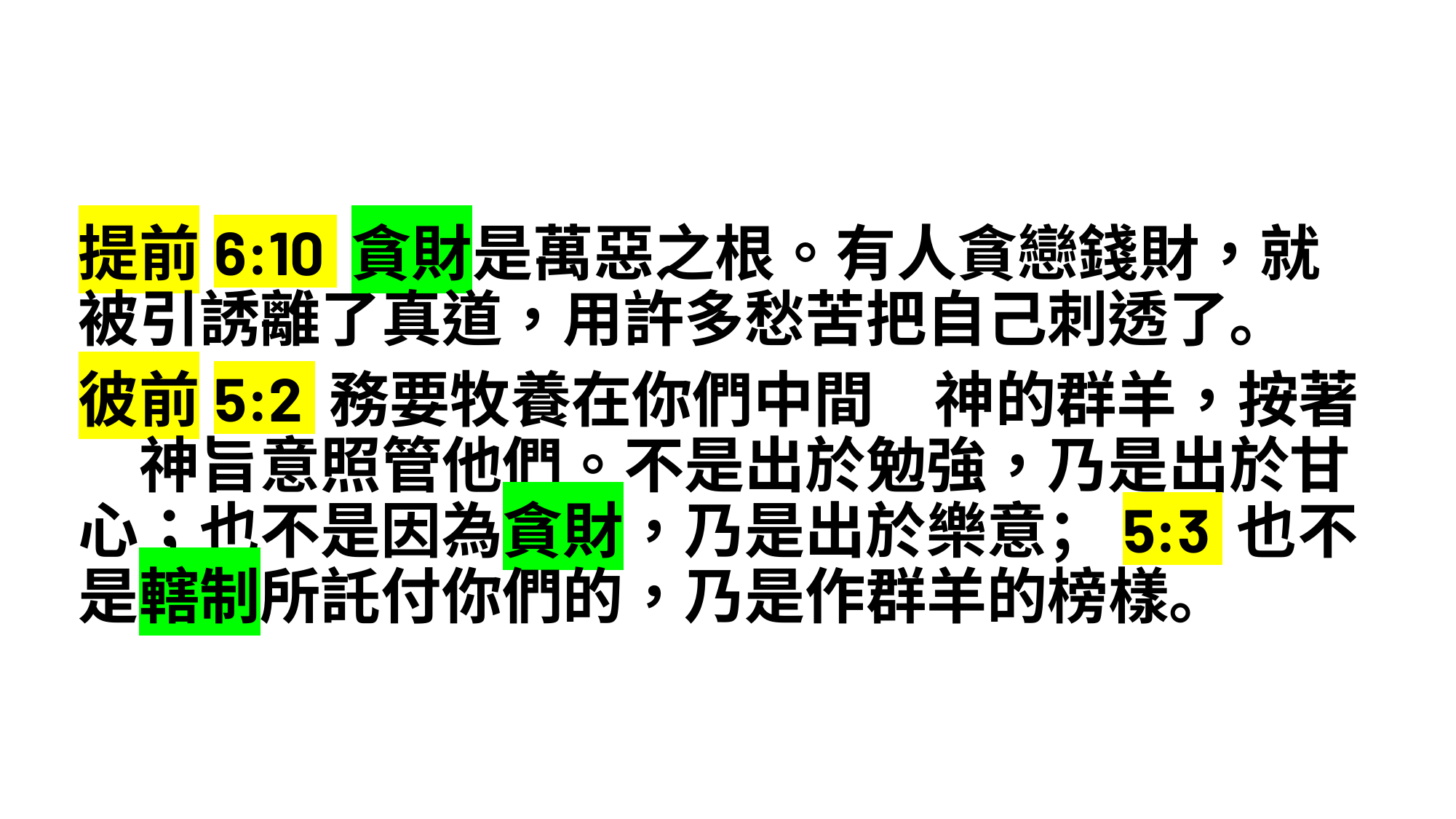

提前6:10 貪財是萬惡之根。有人貪戀錢財，就被引誘離了真道，用許多愁苦把自己刺透了。
彼前5:2 務要牧養在你們中間　神的群羊，按著　神旨意照管他們。不是出於勉強，乃是出於甘心；也不是因為貪財，乃是出於樂意；5:3 也不是轄制所託付你們的，乃是作群羊的榜樣。